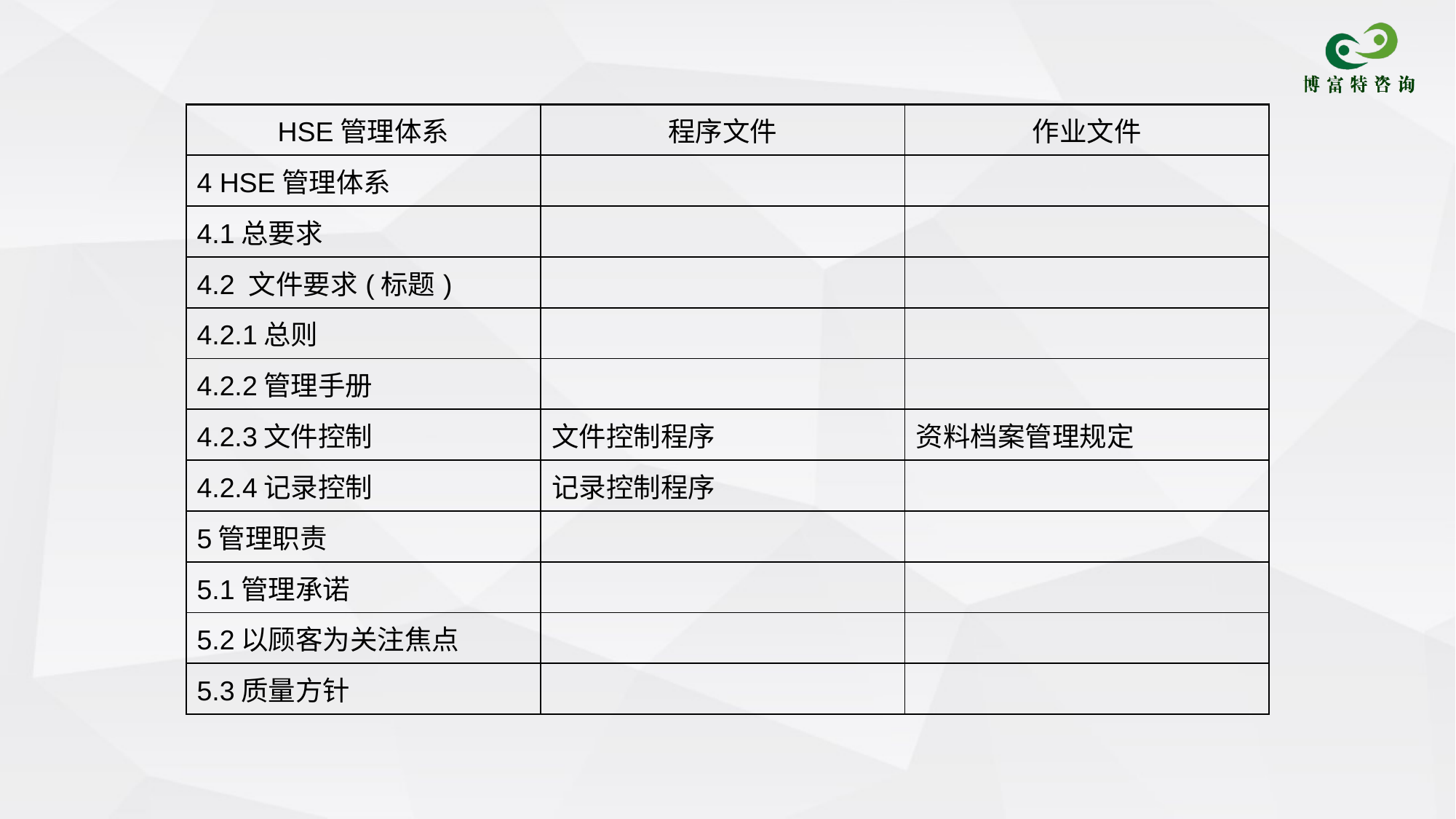

| HSE管理体系 | 程序文件 | 作业文件 |
| --- | --- | --- |
| 4 HSE管理体系 |  |  |
| 4.1总要求 |  |  |
| 4.2 文件要求(标题) |  |  |
| 4.2.1总则 |  |  |
| 4.2.2管理手册 |  |  |
| 4.2.3文件控制 | 文件控制程序 | 资料档案管理规定 |
| 4.2.4记录控制 | 记录控制程序 |  |
| 5管理职责 |  |  |
| 5.1管理承诺 |  |  |
| 5.2以顾客为关注焦点 |  |  |
| 5.3质量方针 |  |  |